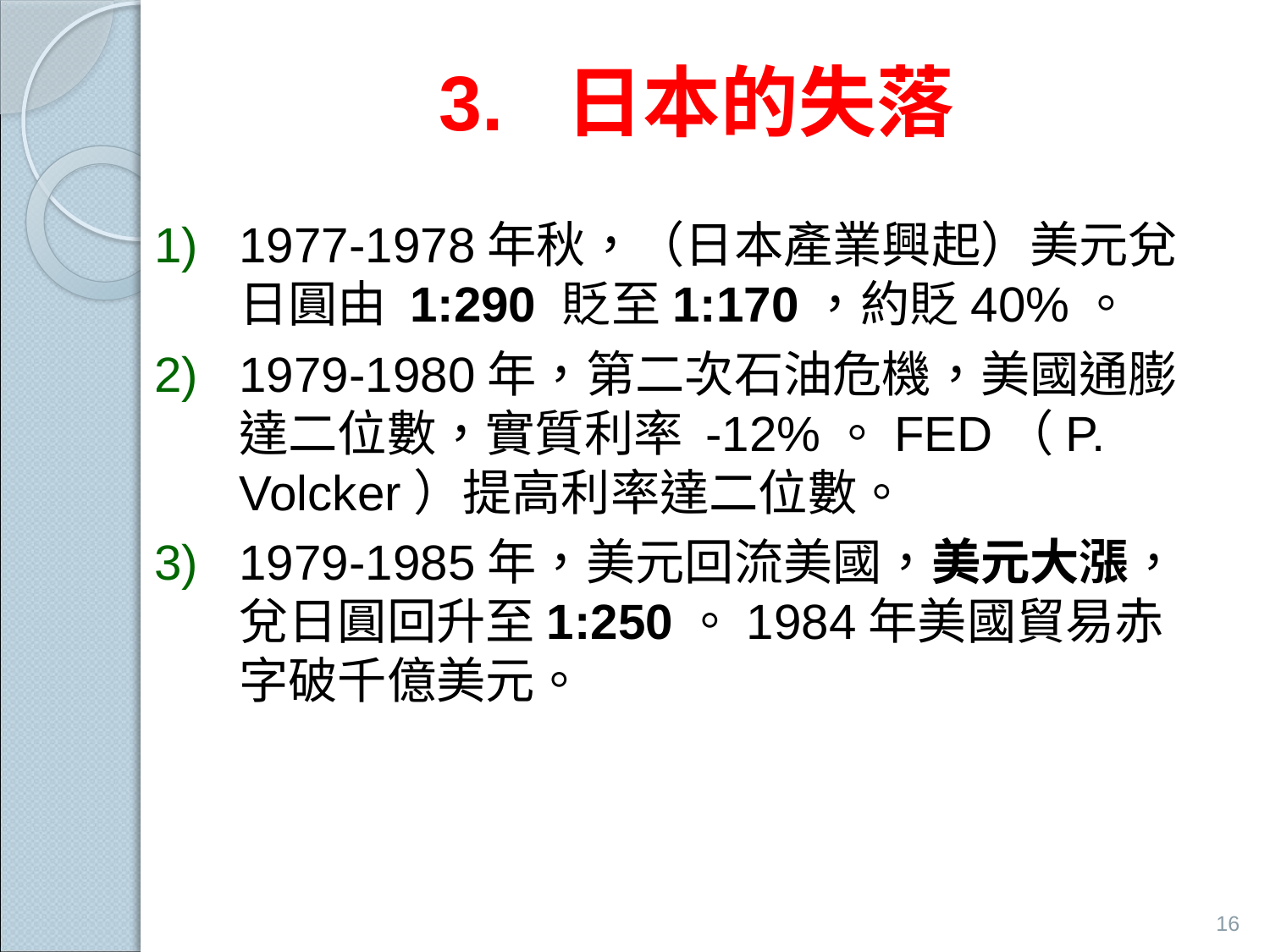

# 3.  日本的失落
1977-1978年秋，（日本產業興起）美元兌日圓由 1:290 貶至1:170，約貶40%。
1979-1980年，第二次石油危機，美國通膨達二位數，實質利率 -12%。FED（P. Volcker）提高利率達二位數。
1979-1985年，美元回流美國，美元大漲，兌日圓回升至1:250。1984年美國貿易赤字破千億美元。
16